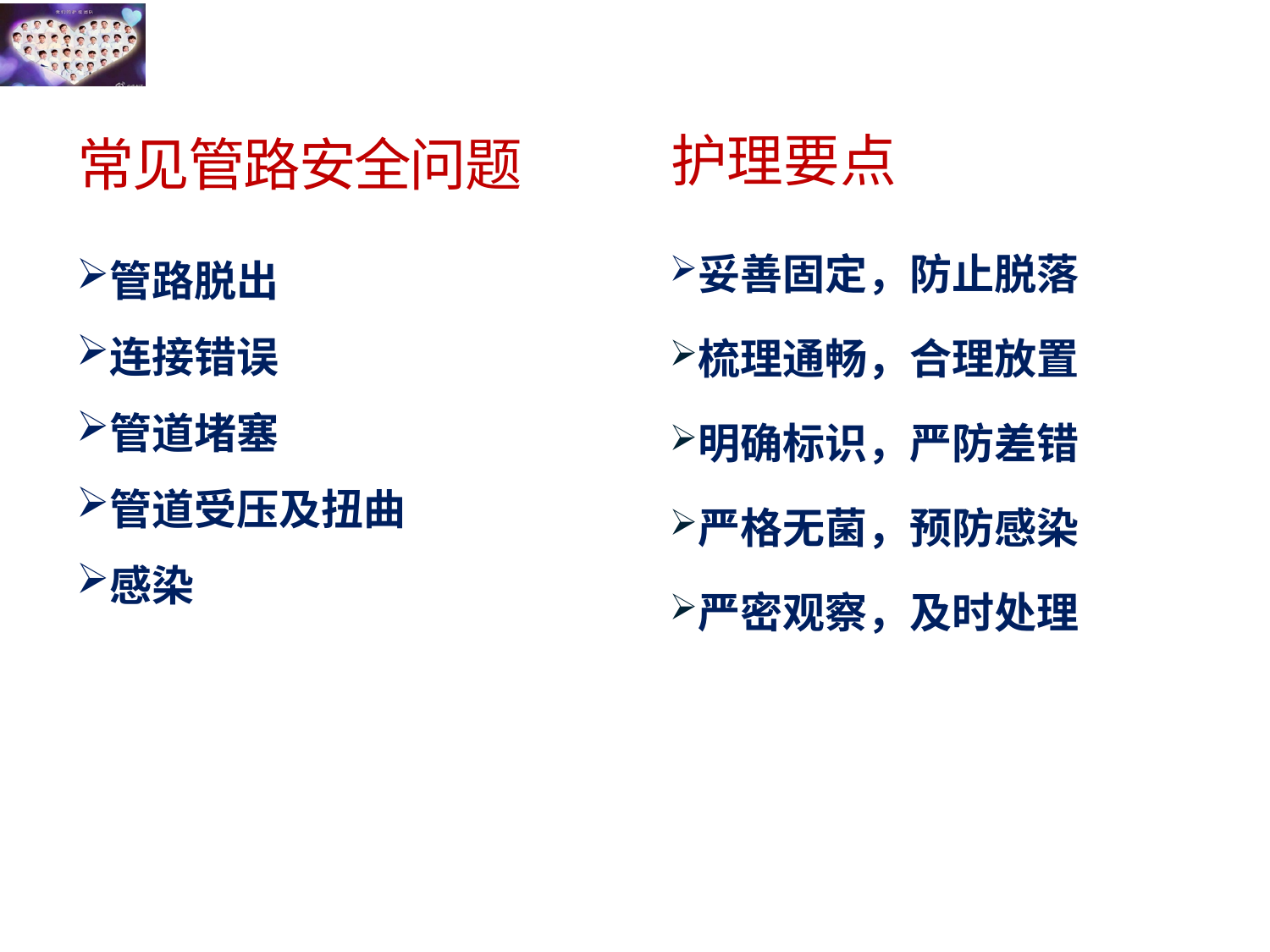

# 常见管路安全问题
护理要点
妥善固定，防止脱落
梳理通畅，合理放置
明确标识，严防差错
严格无菌，预防感染
严密观察，及时处理
管路脱出
连接错误
管道堵塞
管道受压及扭曲
感染